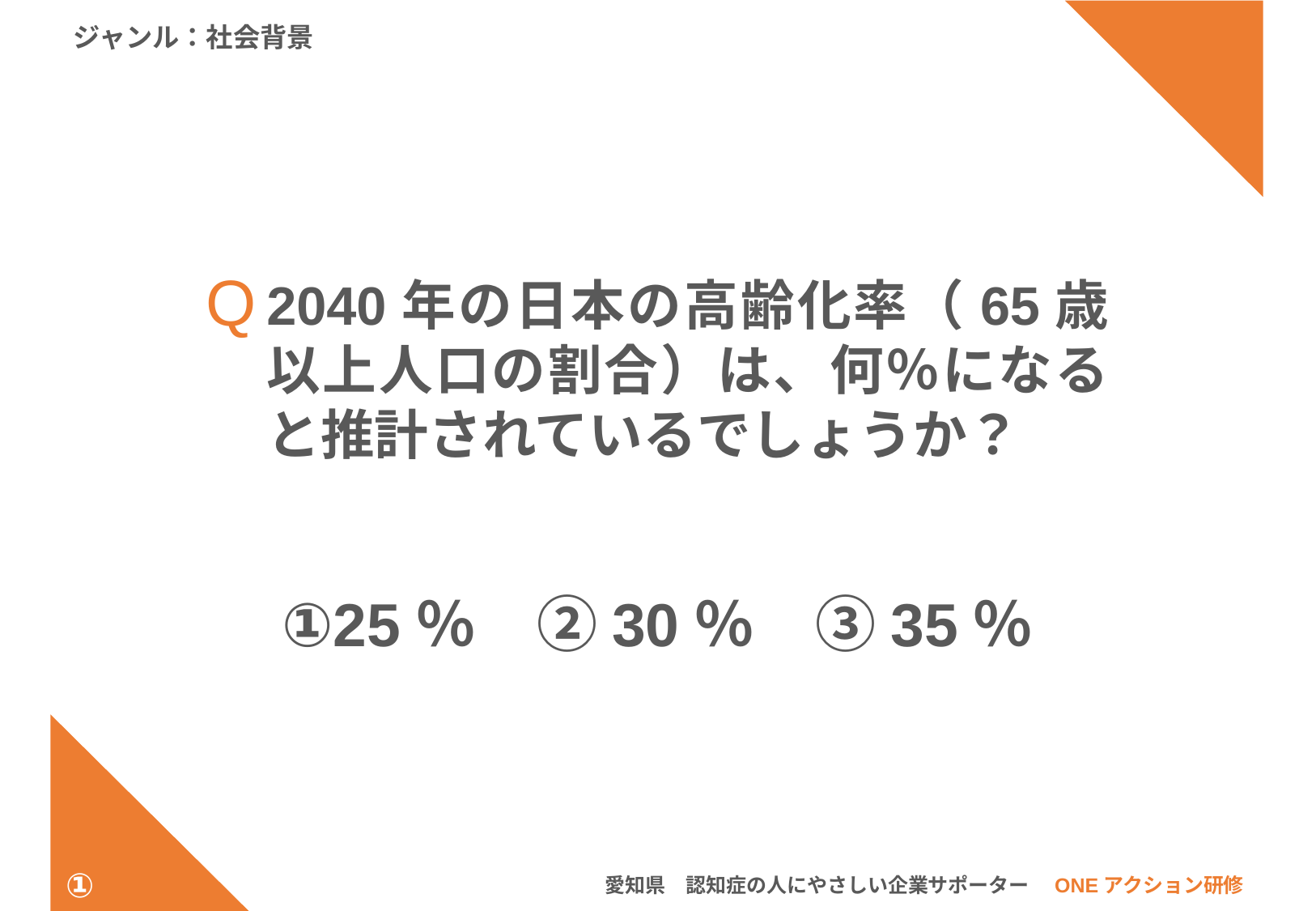

ジャンル：社会背景
2040年の日本の高齢化率（65歳以上人口の割合）は、何％になると推計されているでしょうか？
①25％　②30％　③35％

①
愛知県　認知症の人にやさしい企業サポーター　ONEアクション研修